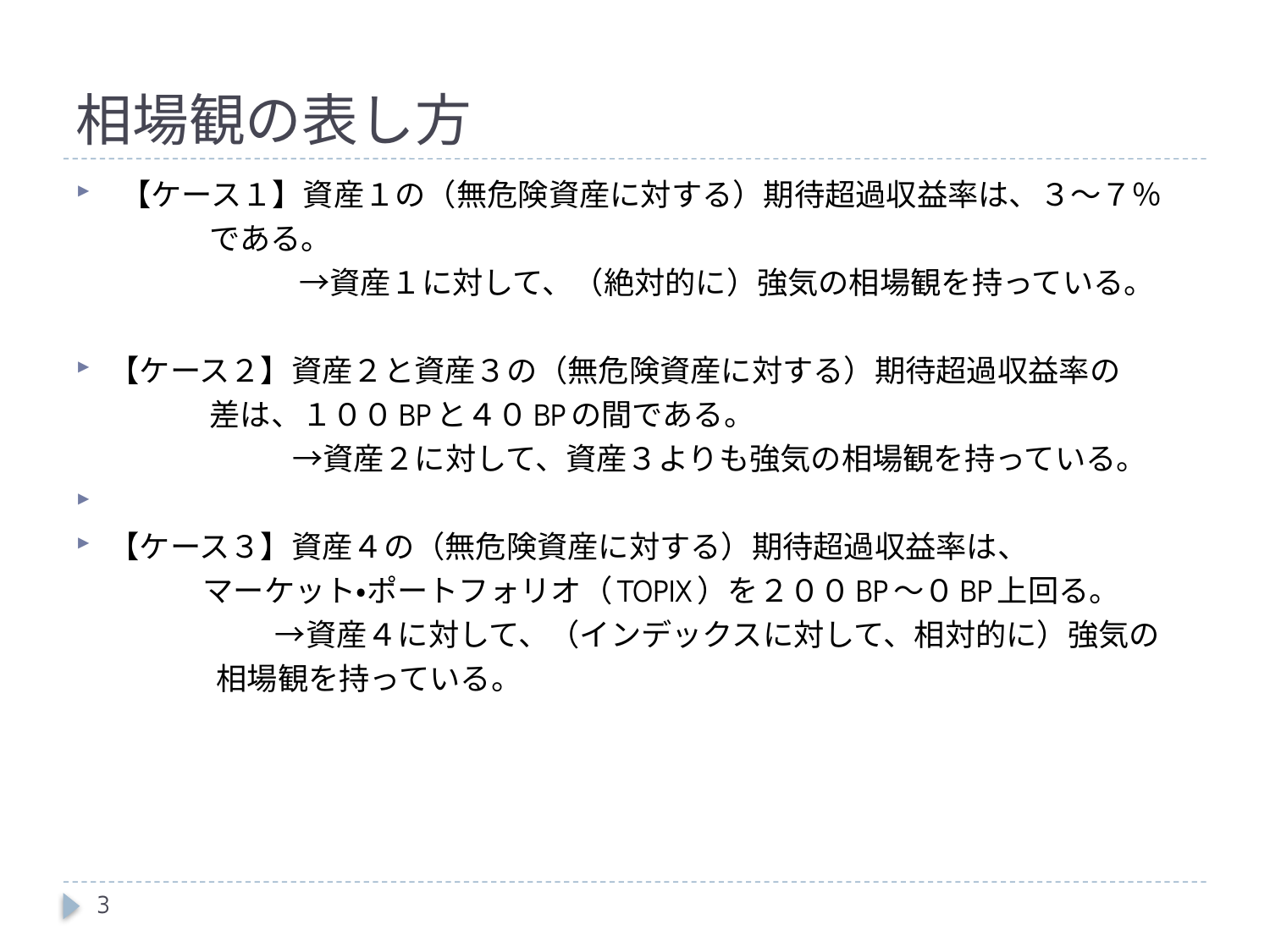

# 相場観の表し方
 【ケース１】資産１の（無危険資産に対する）期待超過収益率は、３～７％
                   である。
     　　　　　　→資産１に対して、（絶対的に）強気の相場観を持っている。

【ケース２】資産２と資産３の（無危険資産に対する）期待超過収益率の
                   差は、１００BPと４０BPの間である。
    　　　　　　→資産２に対して、資産３よりも強気の相場観を持っている。

【ケース３】資産４の（無危険資産に対する）期待超過収益率は、
                  マーケット・ポートフォリオ（TOPIX）を２００BP～０BP上回る。
      　　　　　→資産４に対して、（インデックスに対して、相対的に）強気の
                    相場観を持っている。

3